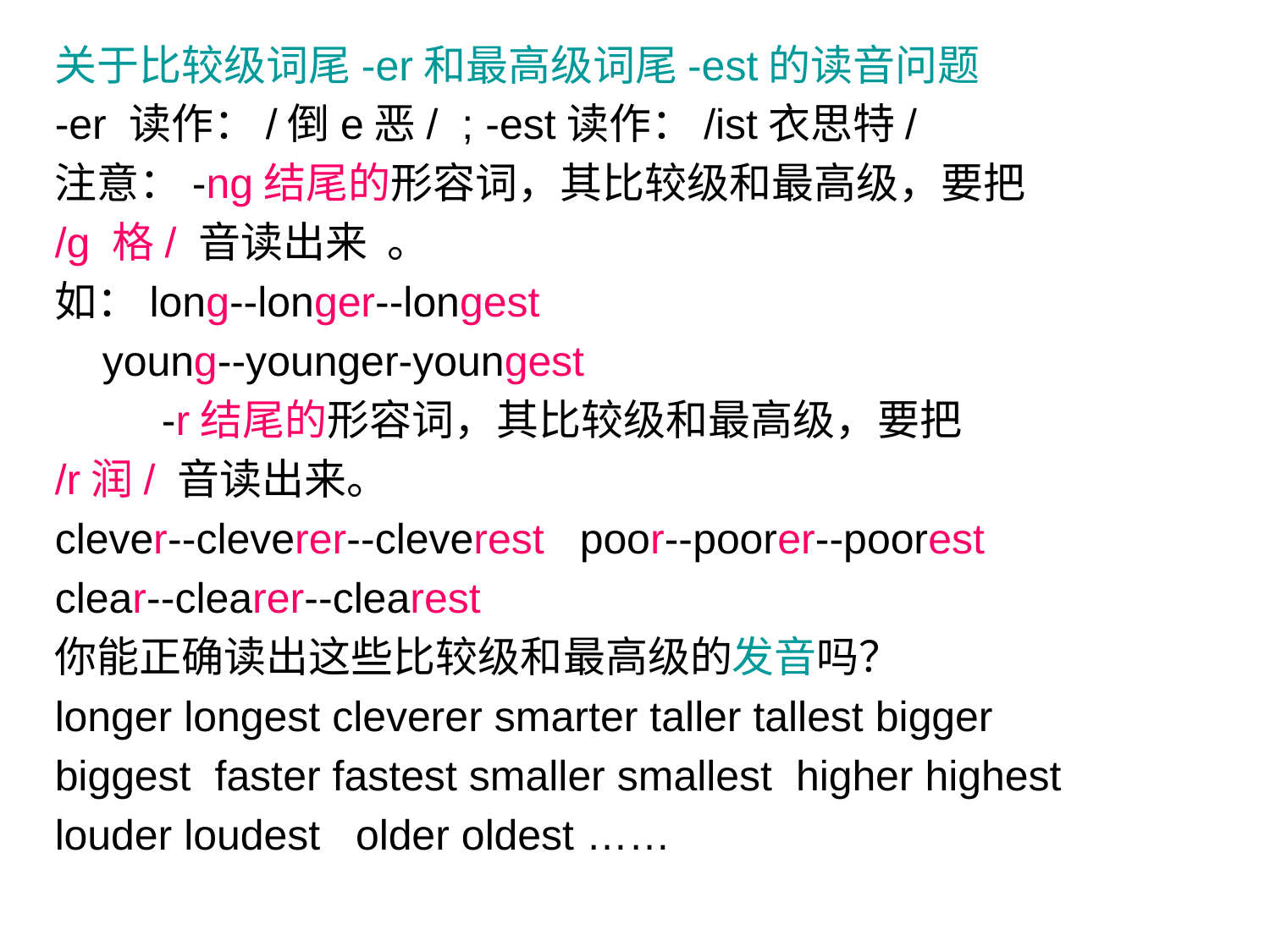

关于比较级词尾-er和最高级词尾-est的读音问题
-er 读作：/倒e恶/  ; -est读作：/ist衣思特/
注意：-ng结尾的形容词，其比较级和最高级，要把
/g 格/ 音读出来  。
如：long--longer--longest
    young--younger-youngest
         -r结尾的形容词，其比较级和最高级，要把
/r润/ 音读出来。
clever--cleverer--cleverest   poor--poorer--poorest
clear--clearer--clearest
你能正确读出这些比较级和最高级的发音吗？
longer longest cleverer smarter taller tallest bigger
biggest  faster fastest smaller smallest  higher highest
louder loudest   older oldest ……